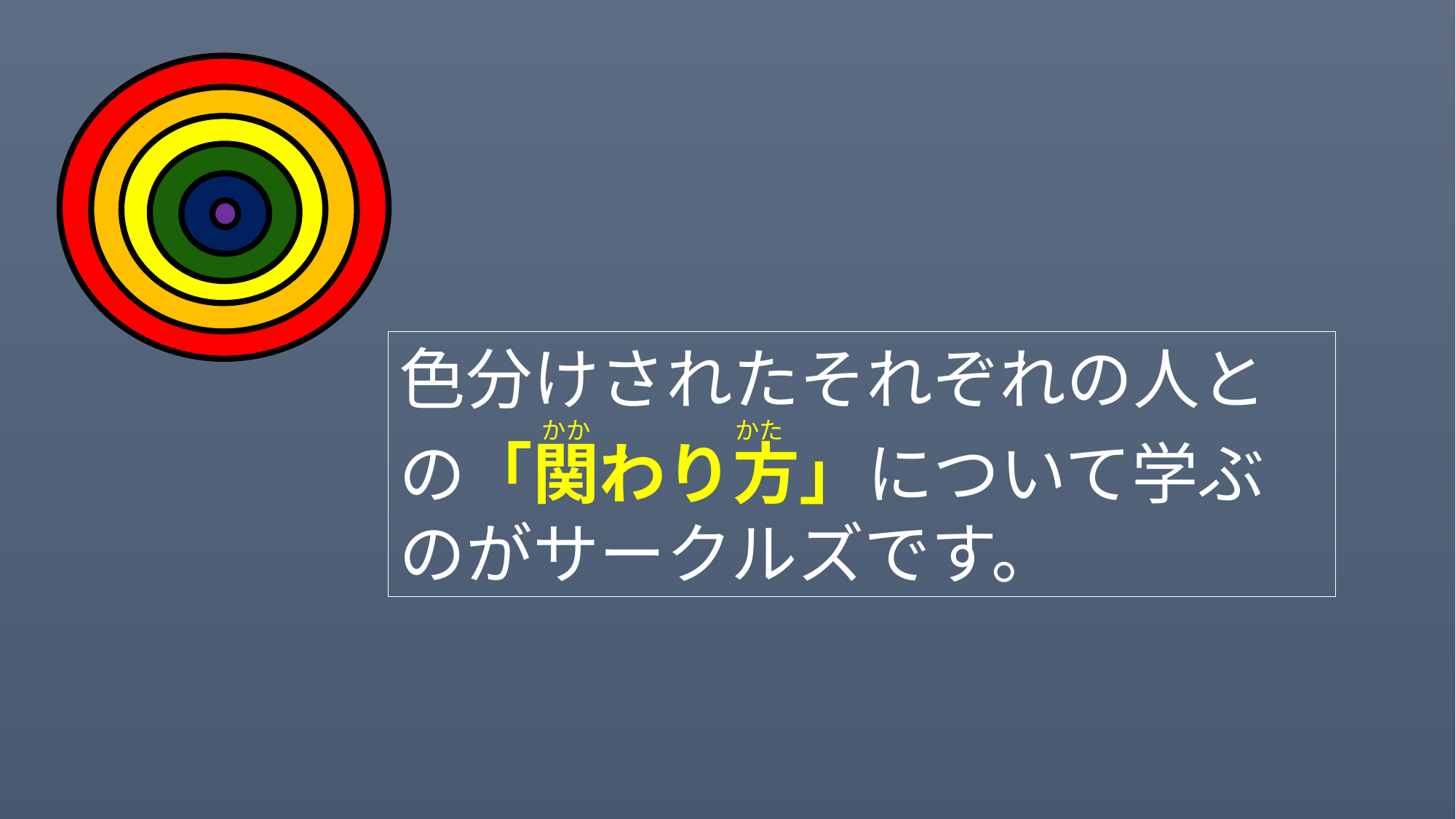

色分けされたそれぞれの人と

の「関わり方」について学ぶのがサークルズです。
かか　　　　　　かた